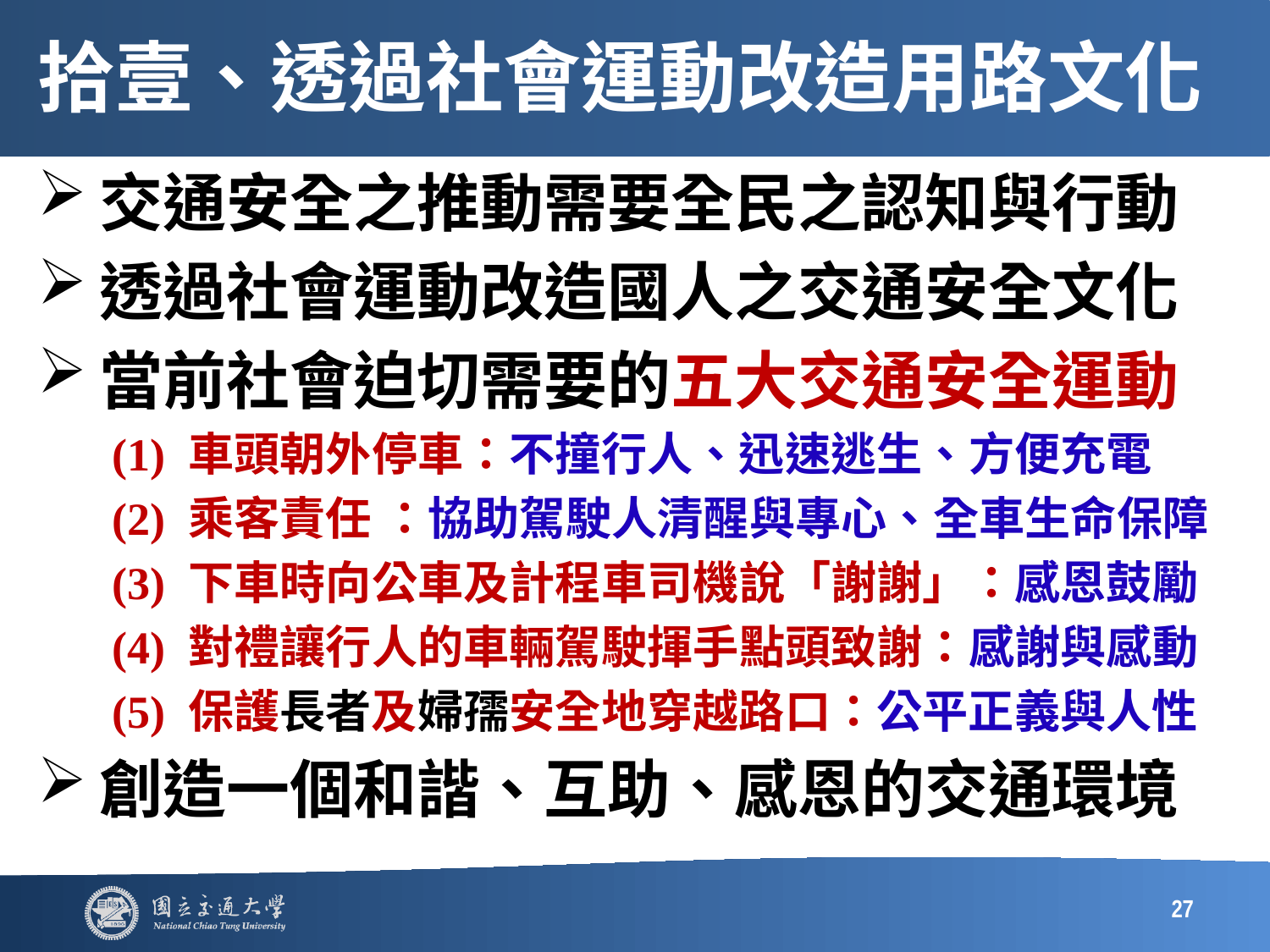

# 拾壹、透過社會運動改造用路文化
交通安全之推動需要全民之認知與行動
透過社會運動改造國人之交通安全文化
當前社會迫切需要的五大交通安全運動
(1) 車頭朝外停車：不撞行人、迅速逃生、方便充電
(2) 乘客責任 ：協助駕駛人清醒與專心、全車生命保障
(3) 下車時向公車及計程車司機說「謝謝」：感恩鼓勵
(4) 對禮讓行人的車輛駕駛揮手點頭致謝：感謝與感動
(5) 保護長者及婦孺安全地穿越路口：公平正義與人性
創造一個和諧、互助、感恩的交通環境

27